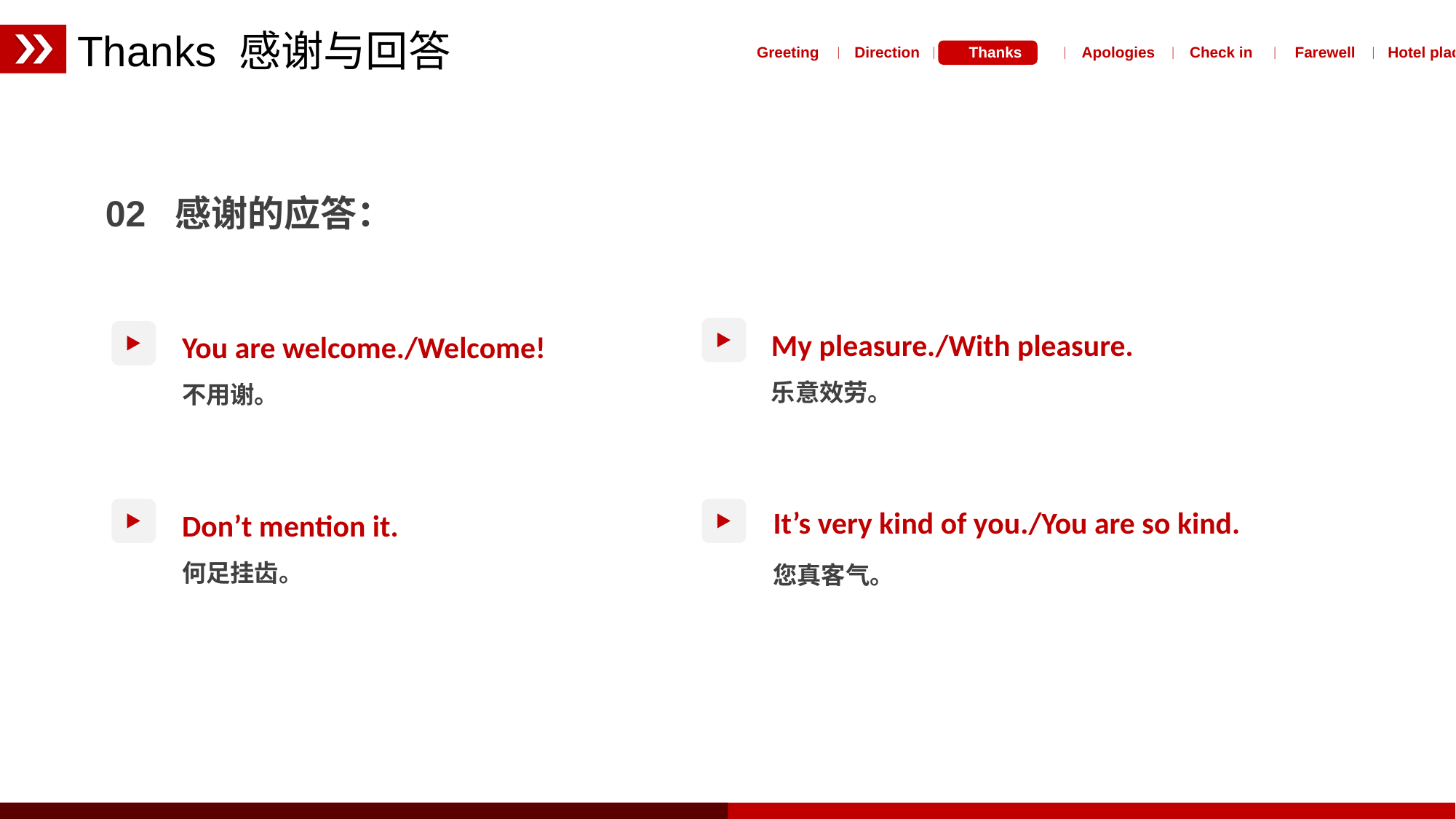

Thanks 感谢与回答

 Greeting  ｜  Direction ｜        Thanks        ｜  Apologies  ｜  Check in   ｜   Farewell  ｜  Hotel place

02  感谢的应答：
My pleasure./With pleasure.
乐意效劳。
You are welcome./Welcome!
不用谢。

It’s very kind of you./You are so kind.
您真客气。
Don’t mention it.
何足挂齿。